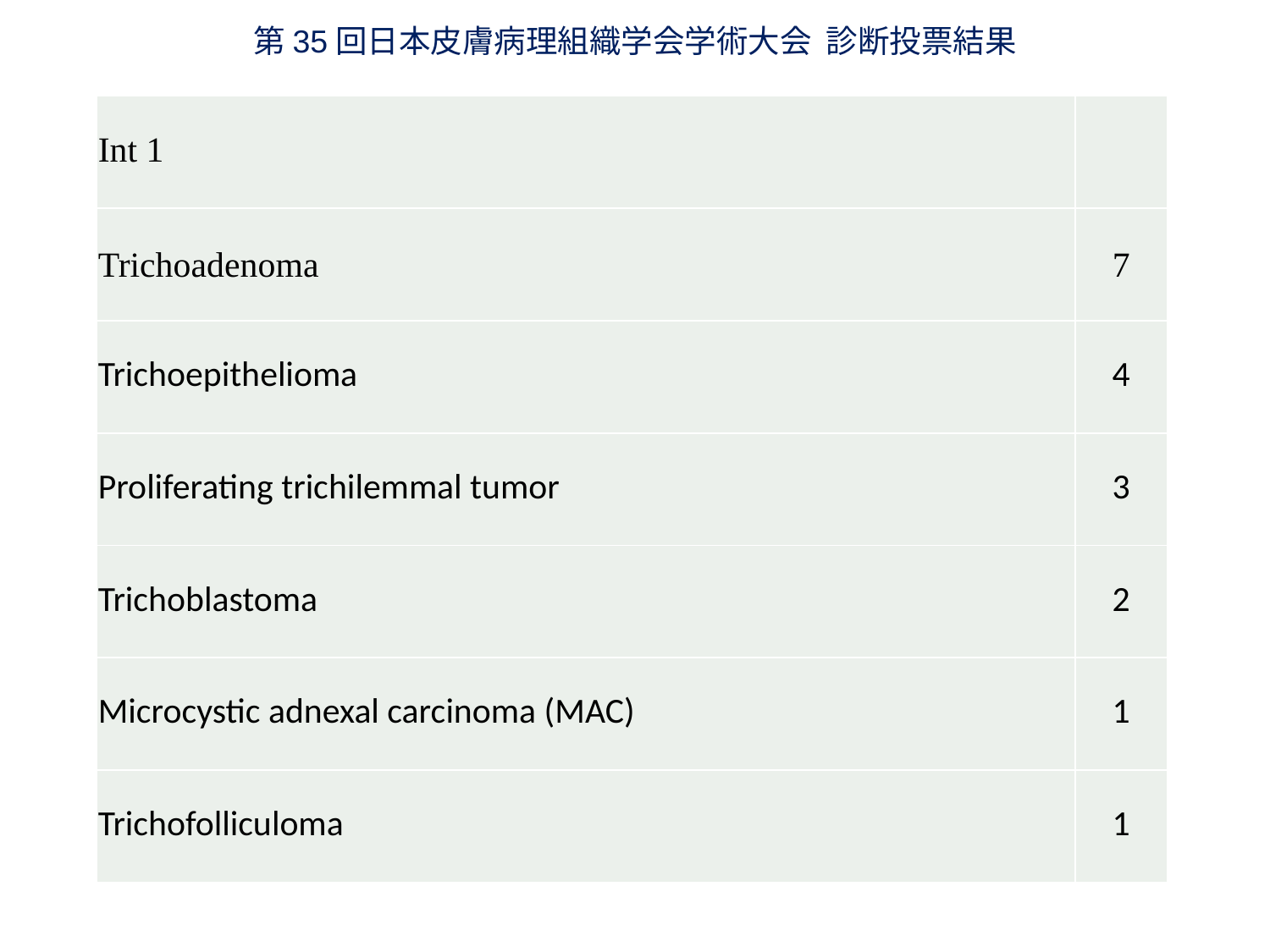

第35回日本皮膚病理組織学会学術大会  診断投票結果
| Int 1 |  |
| --- | --- |
| Trichoadenoma | 7 |
| Trichoepithelioma | 4 |
| Proliferating trichilemmal tumor | 3 |
| Trichoblastoma | 2 |
| Microcystic adnexal carcinoma (MAC) | 1 |
| Trichofolliculoma | 1 |